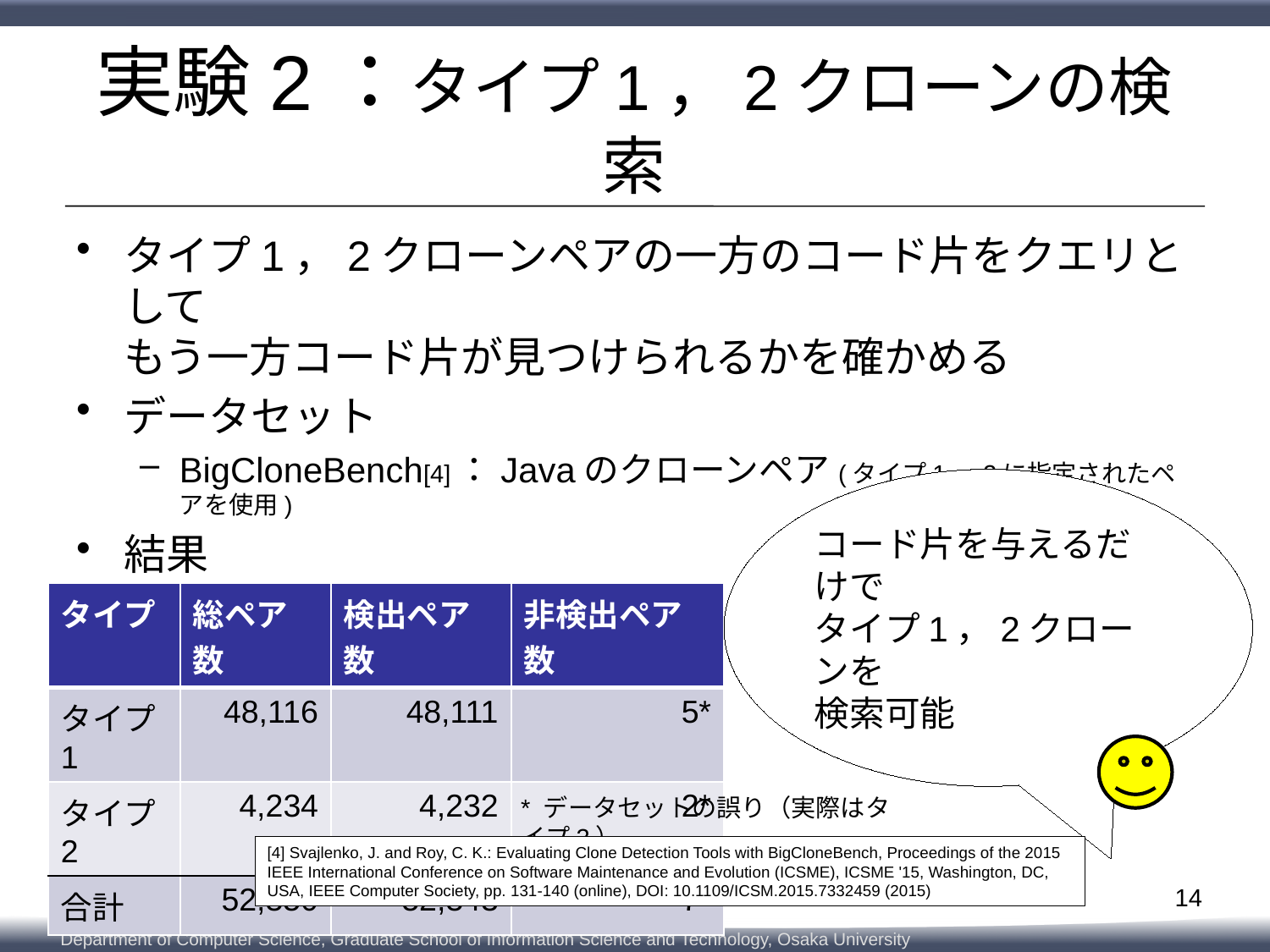

# 実験2：タイプ1，2クローンの検索
タイプ1，2クローンペアの一方のコード片をクエリとして
もう一方コード片が見つけられるかを確かめる
データセット
BigCloneBench[4]：Javaのクローンペア(タイプ1，2に指定されたペアを使用)
結果
全てのペアで見つけられた

コード片を与えるだけで
タイプ1，2クローンを
検索可能
| タイプ | 総ペア数 | 検出ペア数 | 非検出ペア数 |
| --- | --- | --- | --- |
| タイプ1 | 48,116 | 48,111 | 5\* |
| タイプ2 | 4,234 | 4,232 | 2\* |
| 合計 | 52,350 | 52,343 | 7\* |

* データセットの誤り（実際はタイプ3）
[4] Svajlenko, J. and Roy, C. K.: Evaluating Clone Detection Tools with BigCloneBench, Proceedings of the 2015 IEEE International Conference on Software Maintenance and Evolution (ICSME), ICSME '15, Washington, DC, USA, IEEE Computer Society, pp. 131-140 (online), DOI: 10.1109/ICSM.2015.7332459 (2015)
14